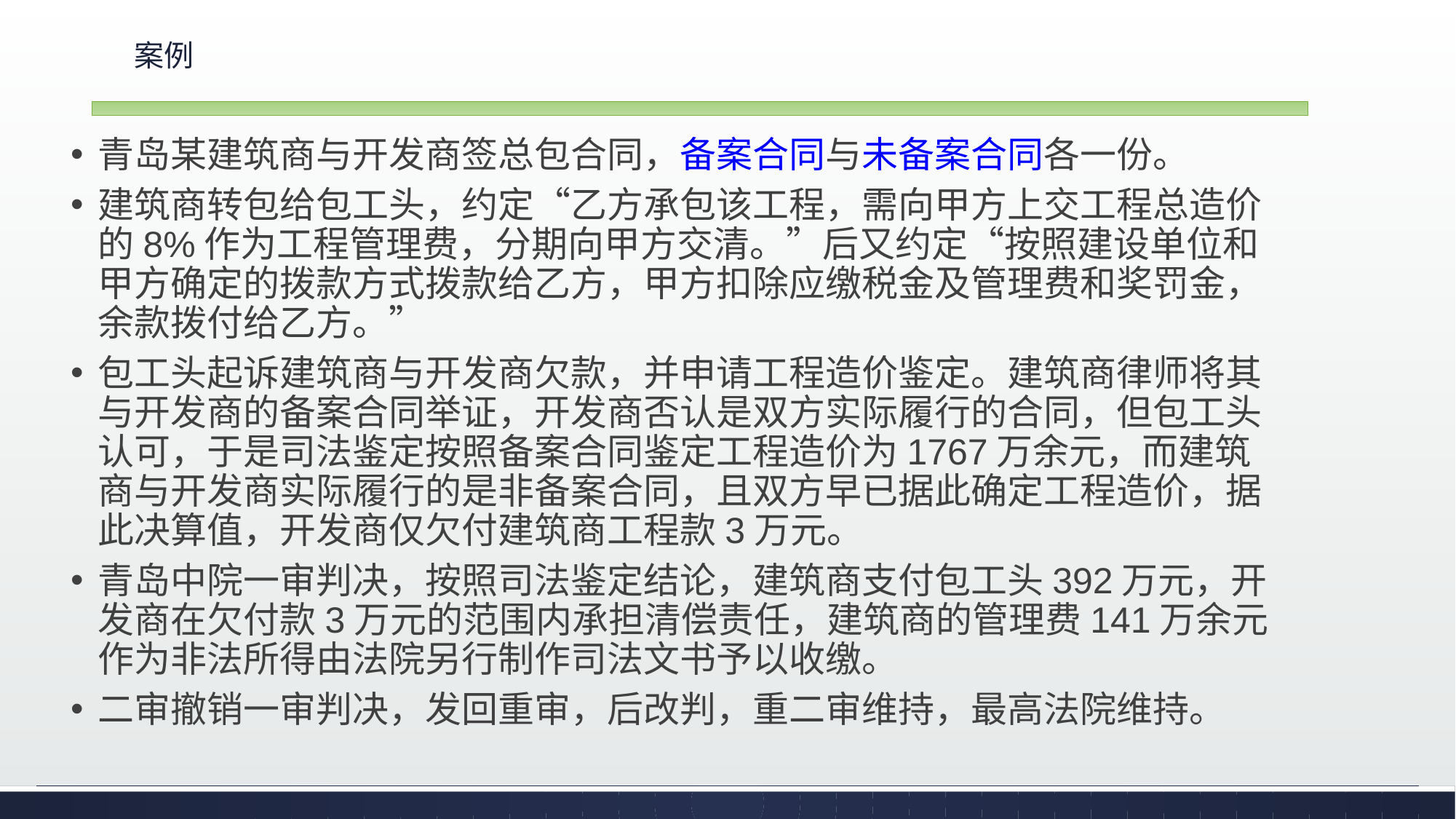

# 案例

青岛某建筑商与开发商签总包合同，备案合同与未备案合同各一份。
建筑商转包给包工头，约定“乙方承包该工程，需向甲方上交工程总造价的8%作为工程管理费，分期向甲方交清。”后又约定“按照建设单位和甲方确定的拨款方式拨款给乙方，甲方扣除应缴税金及管理费和奖罚金，余款拨付给乙方。”
包工头起诉建筑商与开发商欠款，并申请工程造价鉴定。建筑商律师将其与开发商的备案合同举证，开发商否认是双方实际履行的合同，但包工头认可，于是司法鉴定按照备案合同鉴定工程造价为1767万余元，而建筑商与开发商实际履行的是非备案合同，且双方早已据此确定工程造价，据此决算值，开发商仅欠付建筑商工程款3万元。
青岛中院一审判决，按照司法鉴定结论，建筑商支付包工头392万元，开发商在欠付款3万元的范围内承担清偿责任，建筑商的管理费141万余元作为非法所得由法院另行制作司法文书予以收缴。
二审撤销一审判决，发回重审，后改判，重二审维持，最高法院维持。